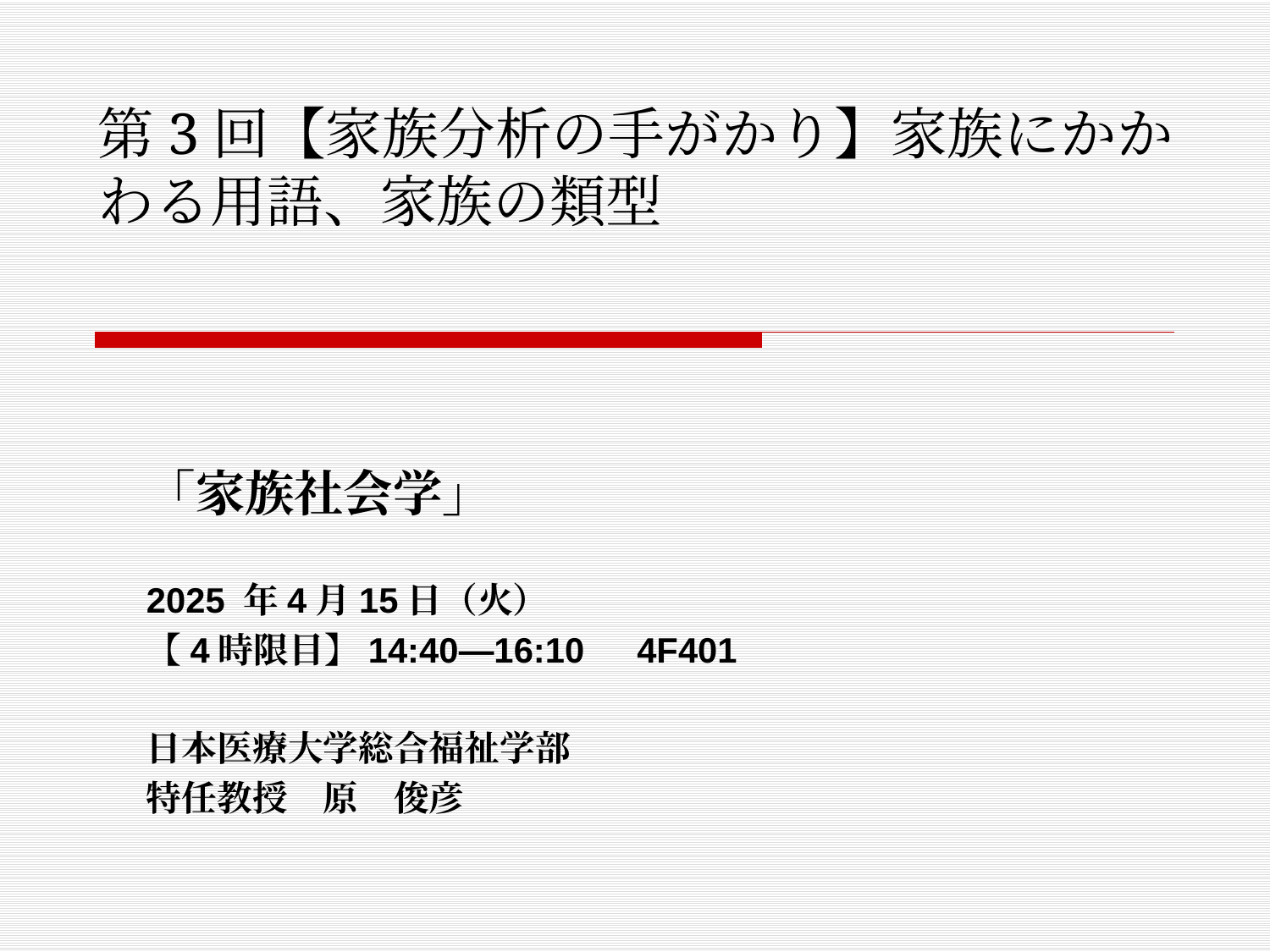

# 第3回【家族分析の手がかり】家族にかかわる用語、家族の類型
「家族社会学」

2025 年4月15日（火）
【4時限目】14:40―16:10　4F401

日本医療大学総合福祉学部
特任教授　原　俊彦